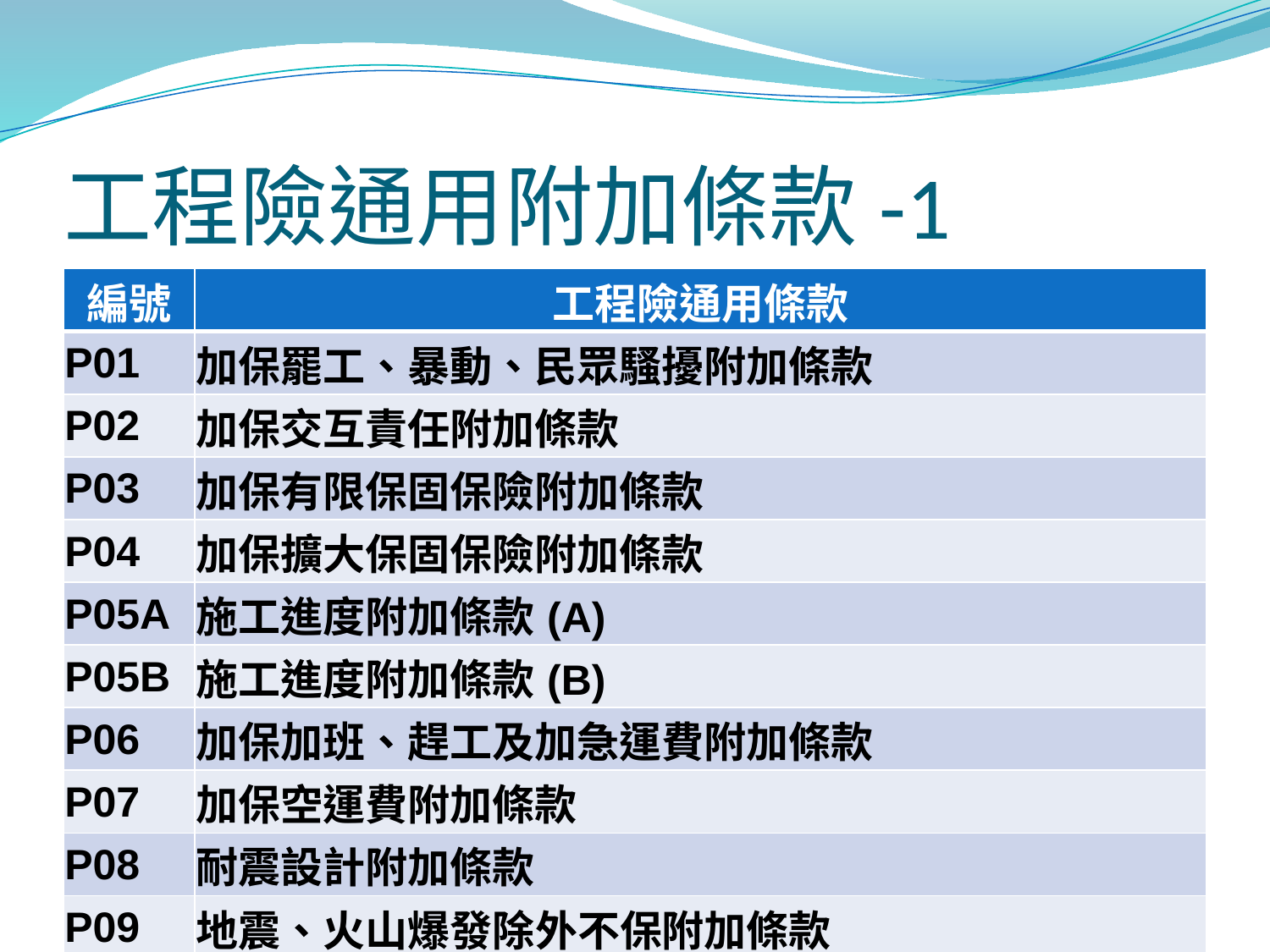

# 工程險通用附加條款-1
| 編號 | 工程險通用條款 |
| --- | --- |
| P01 | 加保罷工、暴動、民眾騷擾附加條款 |
| P02 | 加保交互責任附加條款 |
| P03 | 加保有限保固保險附加條款 |
| P04 | 加保擴大保固保險附加條款 |
| P05A | 施工進度附加條款(A) |
| P05B | 施工進度附加條款(B) |
| P06 | 加保加班、趕工及加急運費附加條款 |
| P07 | 加保空運費附加條款 |
| P08 | 耐震設計附加條款 |
| P09 | 地震、火山爆發除外不保附加條款 |
125